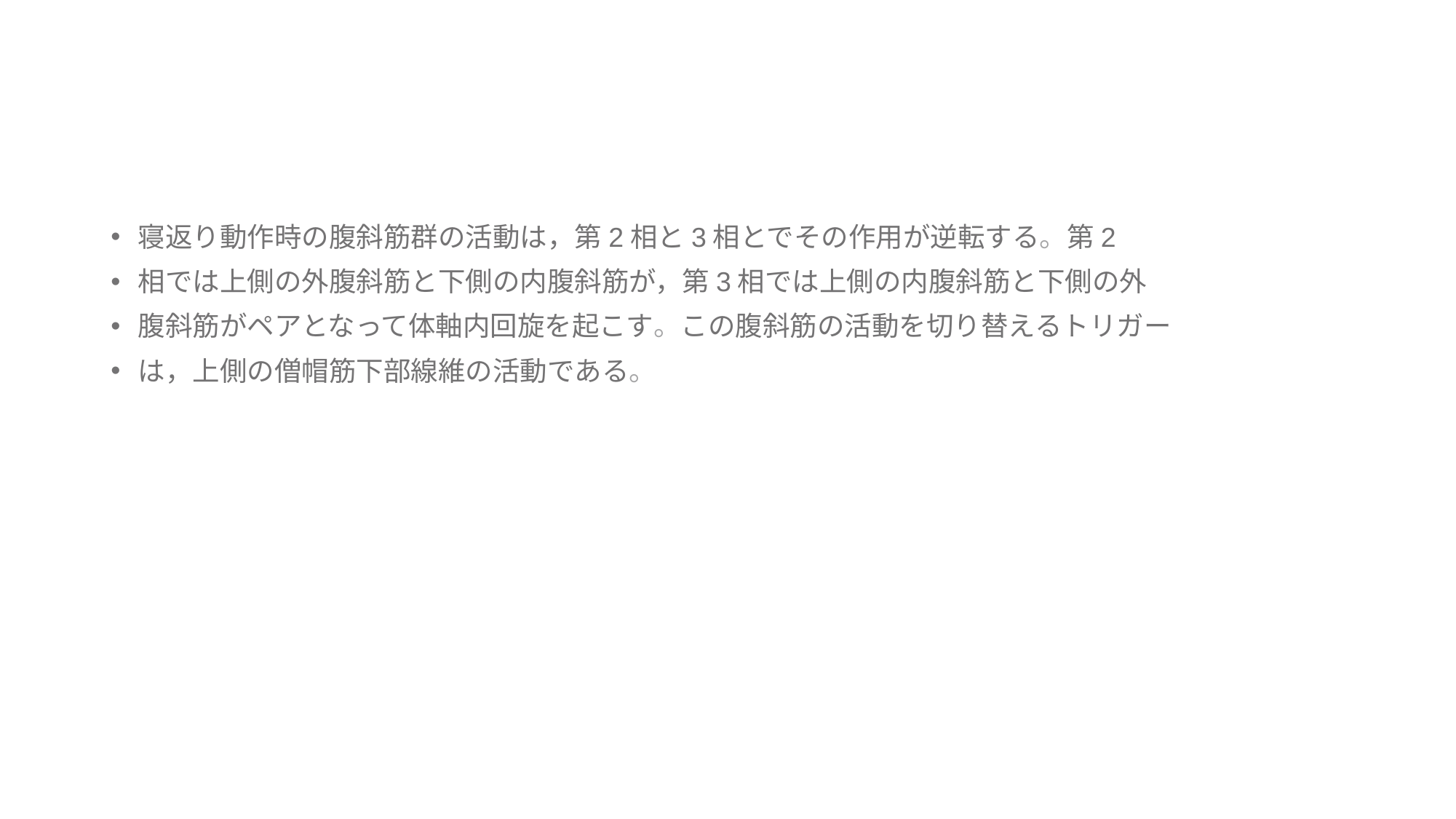

#
寝返り動作時の腹斜筋群の活動は，第2相と3相とでその作用が逆転する。第2
相では上側の外腹斜筋と下側の内腹斜筋が，第3相では上側の内腹斜筋と下側の外
腹斜筋がペアとなって体軸内回旋を起こす。この腹斜筋の活動を切り替えるトリガー
は，上側の僧帽筋下部線維の活動である。